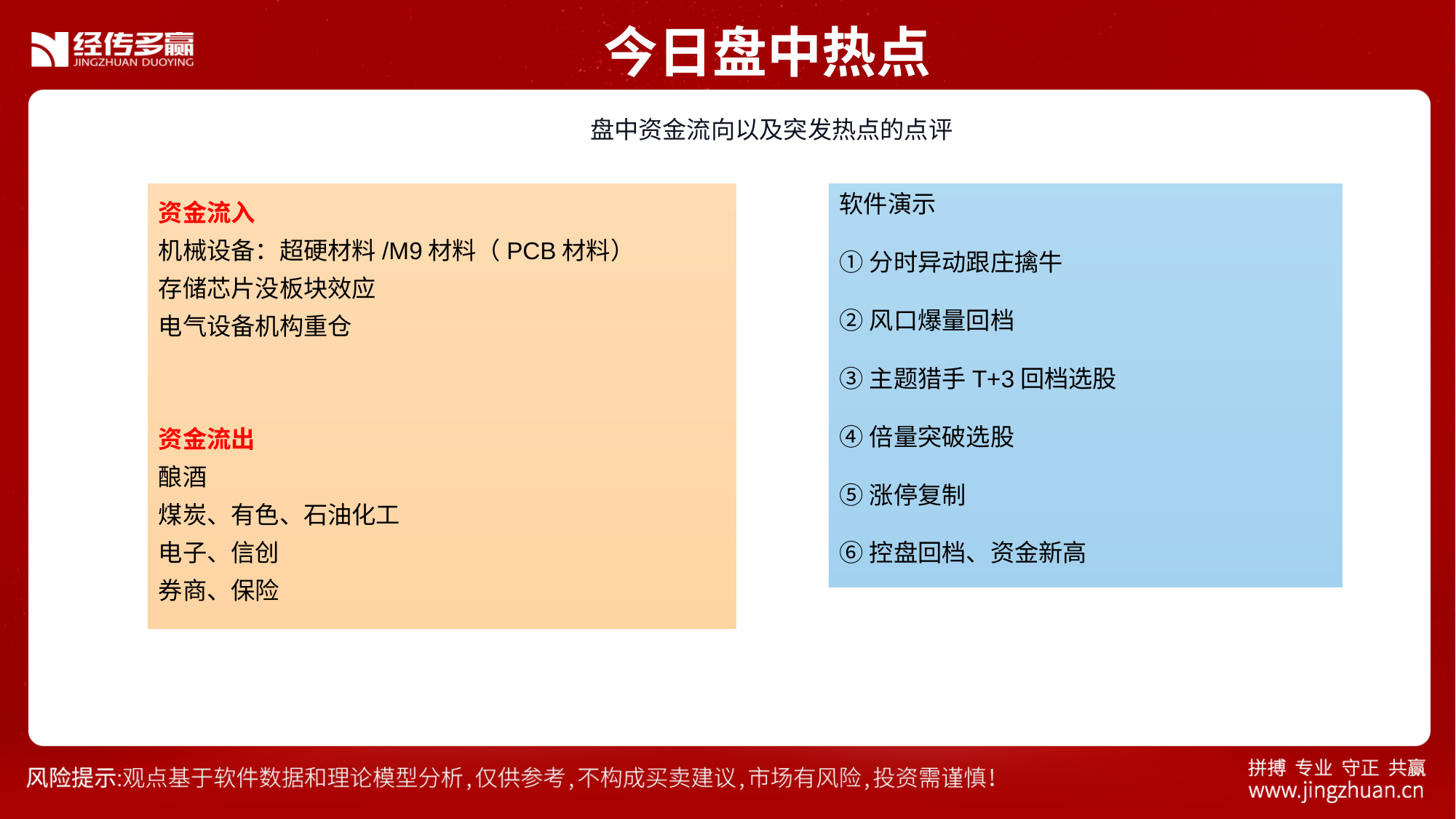

今日盘中热点
          盘中资金流向以及突发热点的点评

资金流入
机械设备：超硬材料/M9材料（PCB材料）
存储芯片没板块效应
电气设备机构重仓

资金流出
酿酒
煤炭、有色、石油化工
电子、信创
券商、保险
软件演示

①分时异动跟庄擒牛

②风口爆量回档

③主题猎手T+3回档选股

④倍量突破选股

⑤涨停复制

⑥控盘回档、资金新高